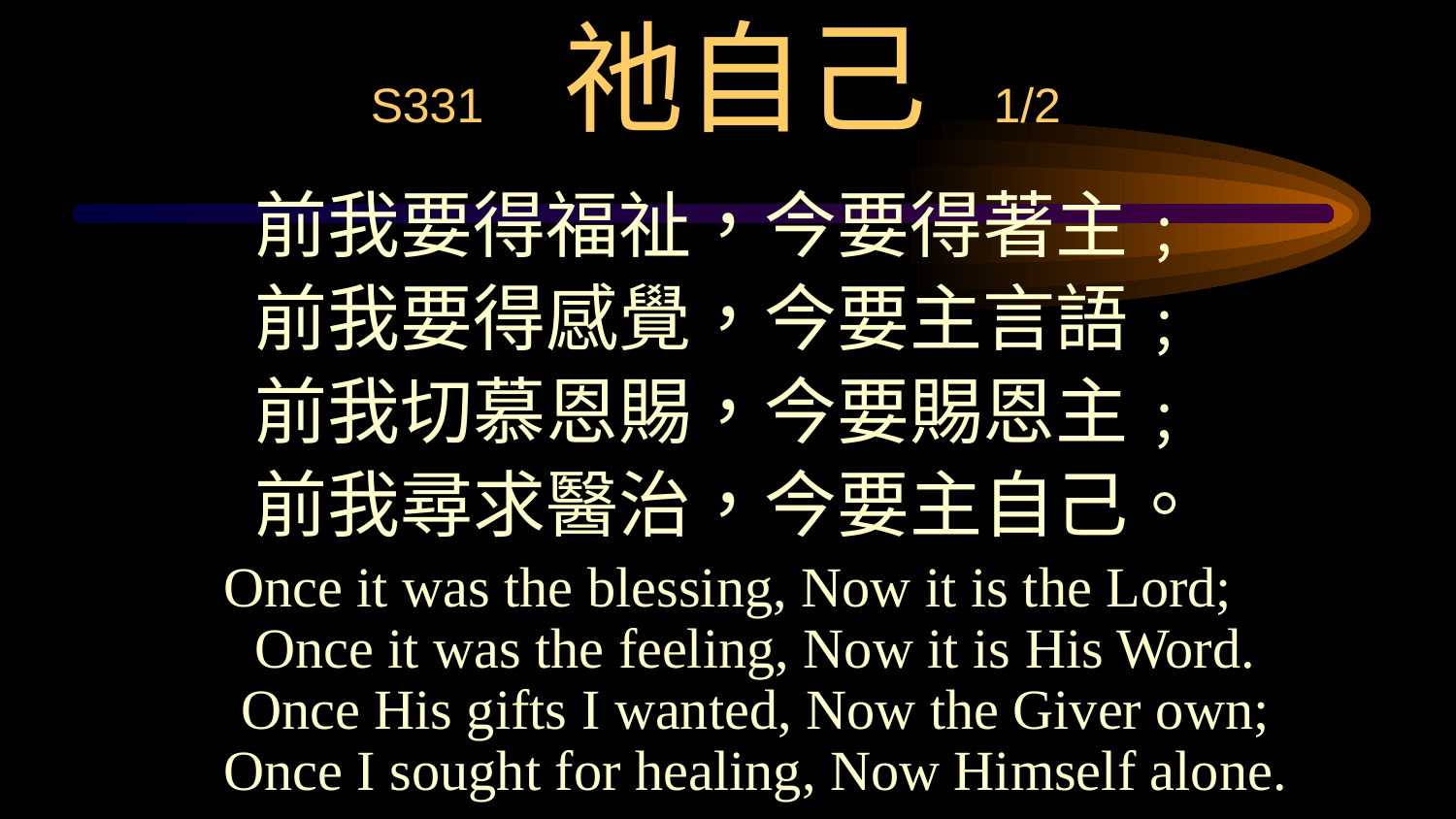

# S331     祂自己     1/2
前我要得福祉，今要得著主﹔
前我要得感覺，今要主言語﹔
前我切慕恩賜，今要賜恩主﹔
前我尋求醫治，今要主自己。
Once it was the blessing, Now it is the Lord;
Once it was the feeling, Now it is His Word.
Once His gifts I wanted, Now the Giver own;
Once I sought for healing, Now Himself alone.